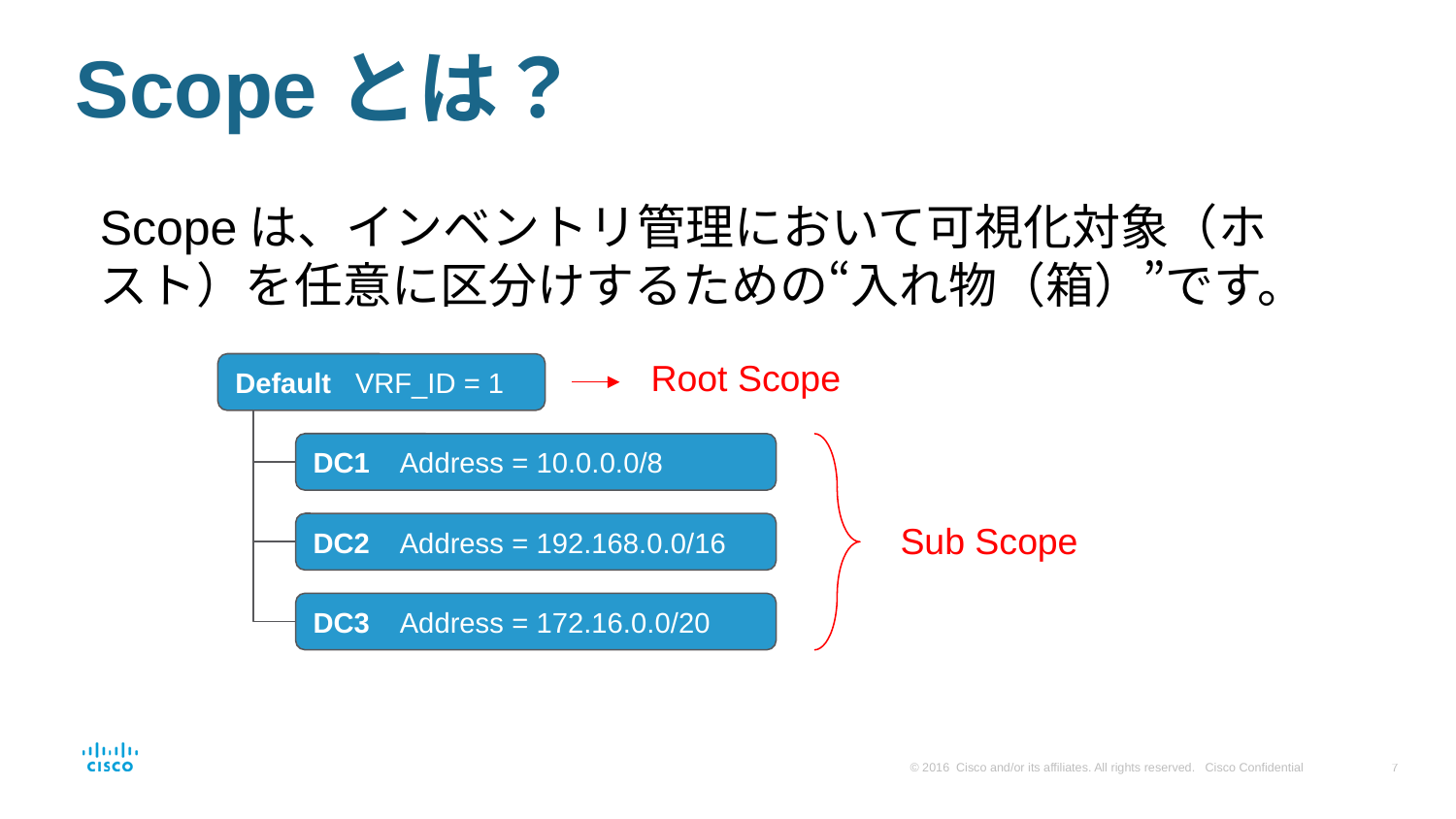

# Scopeとは？
Scopeは、インベントリ管理において可視化対象（ホスト）を任意に区分けするための“入れ物（箱）”です。
Root Scope
Default   VRF_ID = 1
DC1    Address = 10.0.0.0/8

Sub Scope
DC2    Address = 192.168.0.0/16
DC3    Address = 172.16.0.0/20